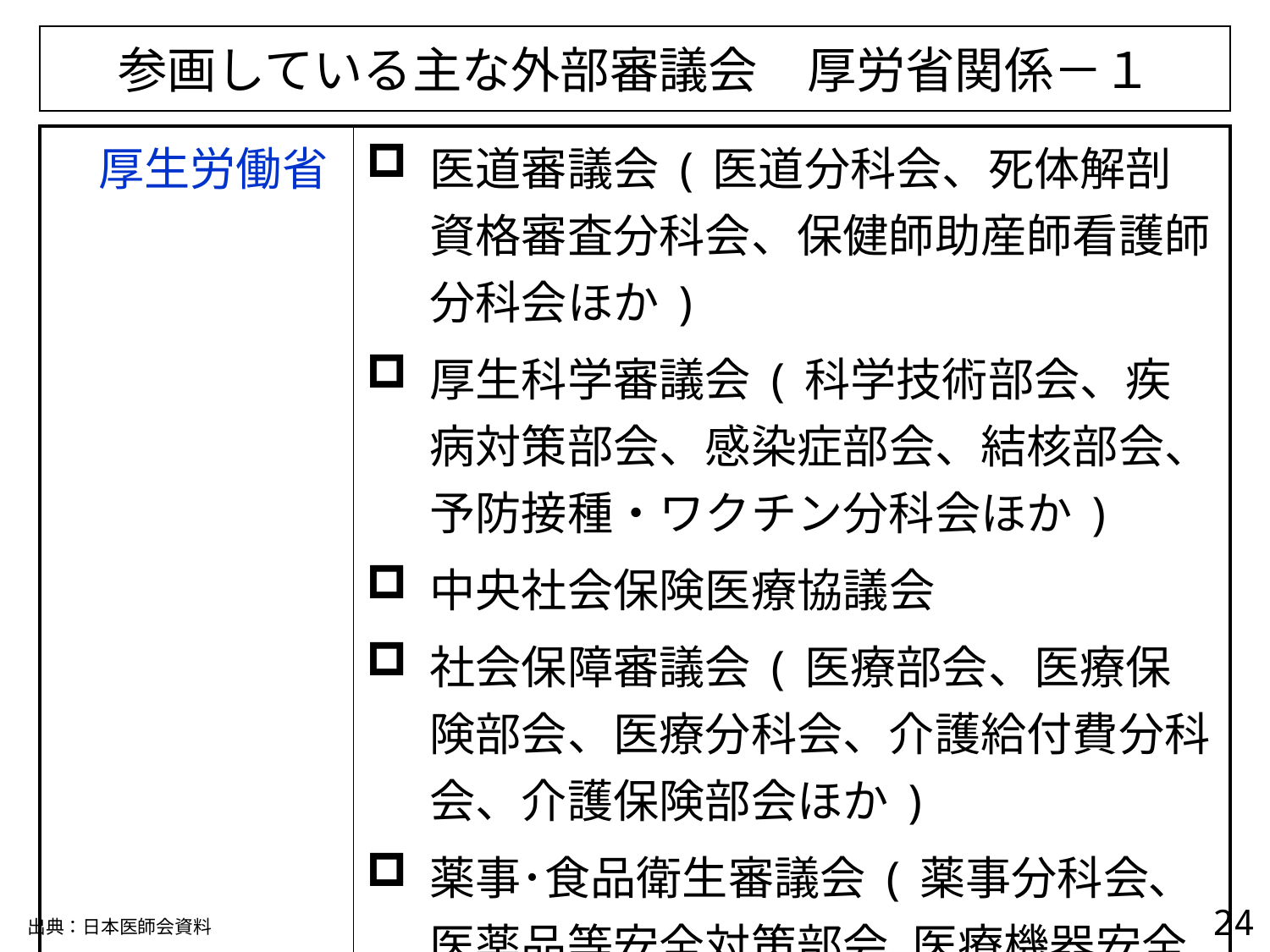

参画している主な外部審議会　厚労省関係－１
| 厚生労働省 | 医道審議会(医道分科会、死体解剖資格審査分科会、保健師助産師看護師分科会ほか) 厚生科学審議会(科学技術部会、疾病対策部会、感染症部会、結核部会、予防接種・ワクチン分科会ほか) 中央社会保険医療協議会 社会保障審議会(医療部会、医療保険部会、医療分科会、介護給付費分科会、介護保険部会ほか) 薬事･食品衛生審議会(薬事分科会､医薬品等安全対策部会､医療機器安全対策部会､医薬品第一及び第二部会ほか) |
| --- | --- |
24
出典：日本医師会資料